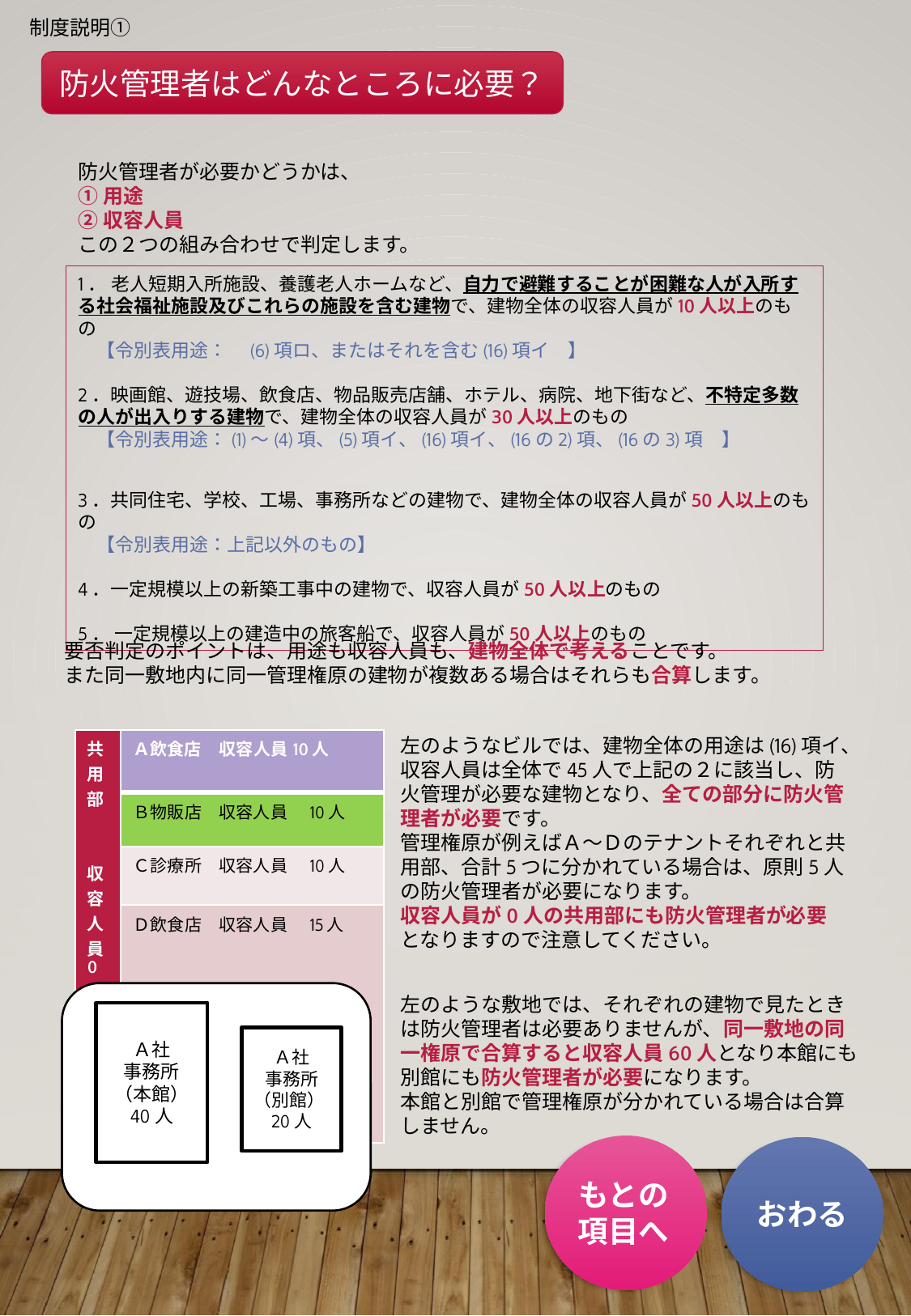

制度説明①
防火管理者はどんなところに必要？
防火管理者が必要かどうかは、
①用途
②収容人員
この２つの組み合わせで判定します。
1． 老人短期入所施設、養護老人ホームなど、自力で避難することが困難な人が入所する社会福祉施設及びこれらの施設を含む建物で、建物全体の収容人員が10人以上のもの
　【令別表用途：　(6)項ロ、またはそれを含む(16)項イ　】

2．映画館、遊技場、飲食店、物品販売店舗、ホテル、病院、地下街など、不特定多数の人が出入りする建物で、建物全体の収容人員が30人以上のもの
　【令別表用途：(1)～(4)項、(5)項イ、(16)項イ、(16の2)項、(16の3)項　】

3．共同住宅、学校、工場、事務所などの建物で、建物全体の収容人員が50人以上のもの
　【令別表用途：上記以外のもの】

4．一定規模以上の新築工事中の建物で、収容人員が50人以上のもの

5． 一定規模以上の建造中の旅客船で、収容人員が50人以上のもの
要否判定のポイントは、用途も収容人員も、建物全体で考えることです。
また同一敷地内に同一管理権原の建物が複数ある場合はそれらも合算します。
左のようなビルでは、建物全体の用途は(16)項イ、収容人員は全体で45人で上記の２に該当し、防火管理が必要な建物となり、全ての部分に防火管理者が必要です。
管理権原が例えばＡ～Ｄのテナントそれぞれと共用部、合計5つに分かれている場合は、原則5人の防火管理者が必要になります。
収容人員が0人の共用部にも防火管理者が必要となりますので注意してください。
| 共用部　　収容人員0人 | Ａ飲食店　収容人員10人 |
| --- | --- |
|  | Ｂ物販店　収容人員　10人 |
|  | Ｃ診療所　収容人員　10人 |
|  | Ｄ飲食店　収容人員　15人 |

左のような敷地では、それぞれの建物で見たときは防火管理者は必要ありませんが、同一敷地の同一権原で合算すると収容人員60人となり本館にも別館にも防火管理者が必要になります。
本館と別館で管理権原が分かれている場合は合算しません。
Ａ社
事務所（本館）
40人
Ａ社
事務所（別館）20人

もとの
項目へ

おわる